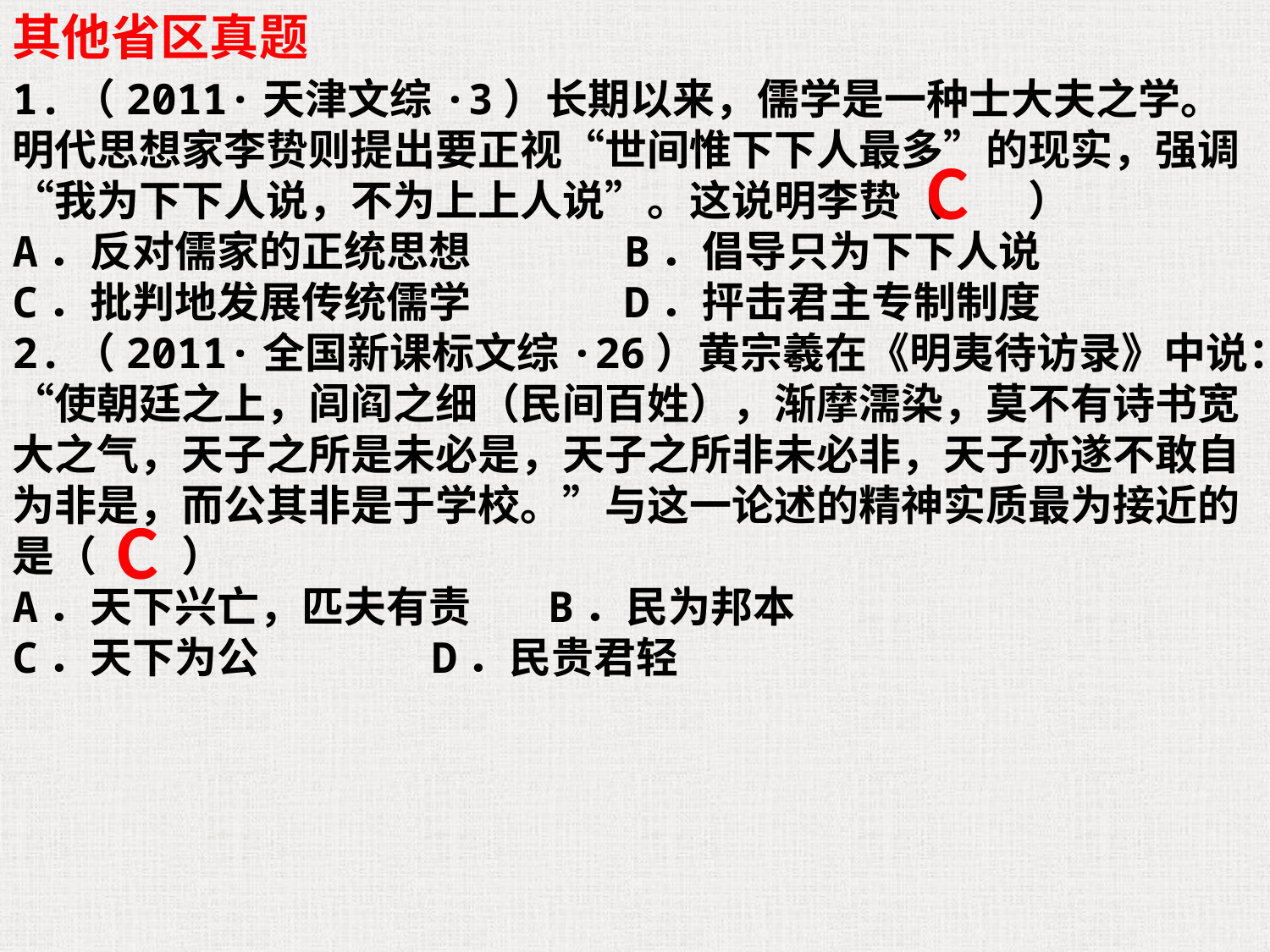

其他省区真题
1.（2011·天津文综·3）长期以来，儒学是一种士大夫之学。明代思想家李贽则提出要正视“世间惟下下人最多”的现实，强调“我为下下人说，不为上上人说”。这说明李贽（　　）
A．反对儒家的正统思想               B．倡导只为下下人说
C．批判地发展传统儒学               D．抨击君主专制制度
2.（2011·全国新课标文综·26）黄宗羲在《明夷待访录》中说：“使朝廷之上，闾阎之细（民间百姓），渐摩濡染，莫不有诗书宽大之气，天子之所是未必是，天子之所非未必非，天子亦遂不敢自为非是，而公其非是于学校。”与这一论述的精神实质最为接近的是（　　）
A．天下兴亡，匹夫有责       B．民为邦本
C．天下为公                 D．民贵君轻

C
C